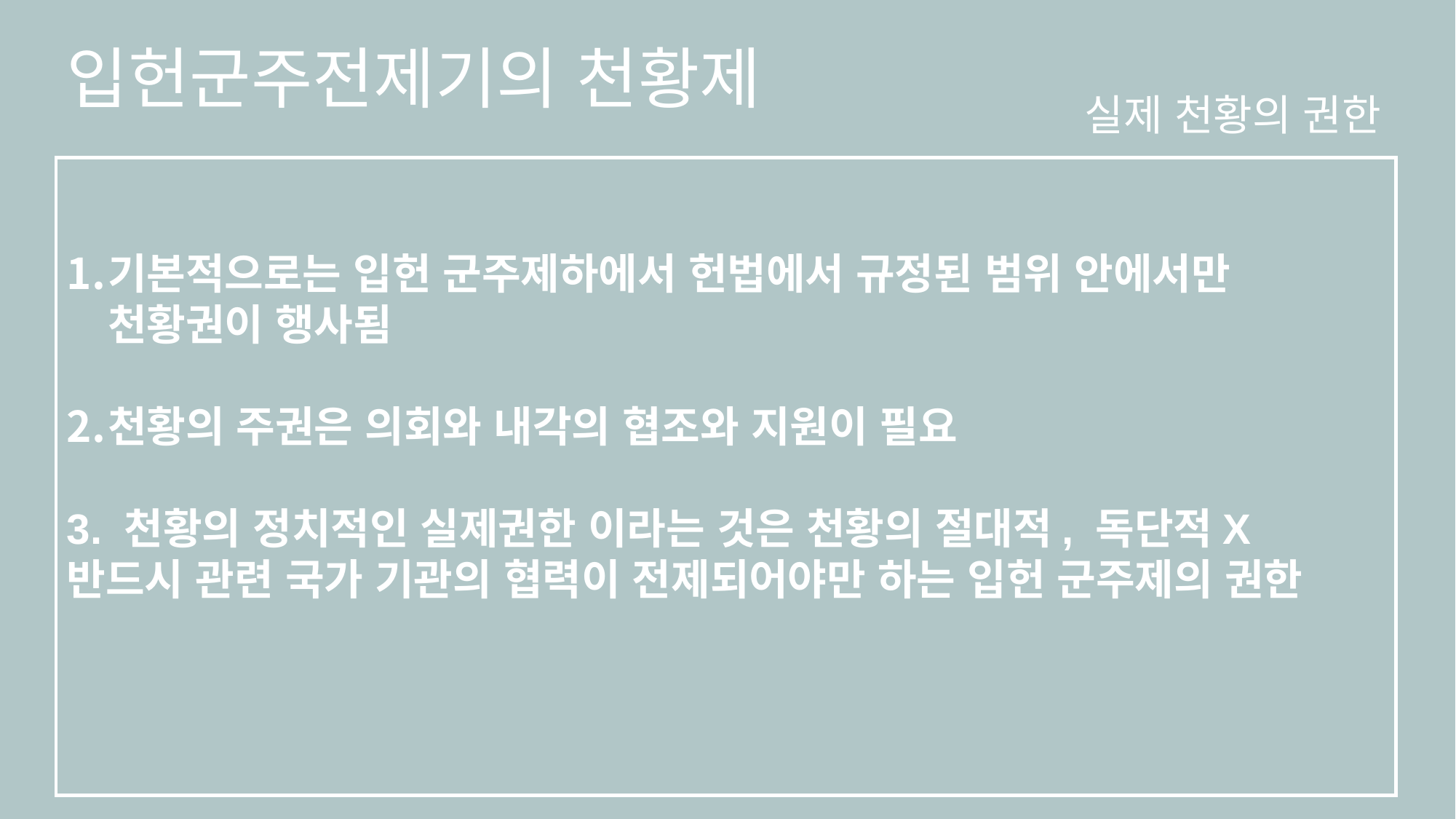

입헌군주전제기의 천황제
실제 천황의 권한

기본적으로는 입헌 군주제하에서 헌법에서 규정된 범위 안에서만 천황권이 행사됨

천황의 주권은 의회와 내각의 협조와 지원이 필요

3. 천황의 정치적인 실제권한 이라는 것은 천황의 절대적, 독단적X  반드시 관련 국가 기관의 협력이 전제되어야만 하는 입헌 군주제의 권한